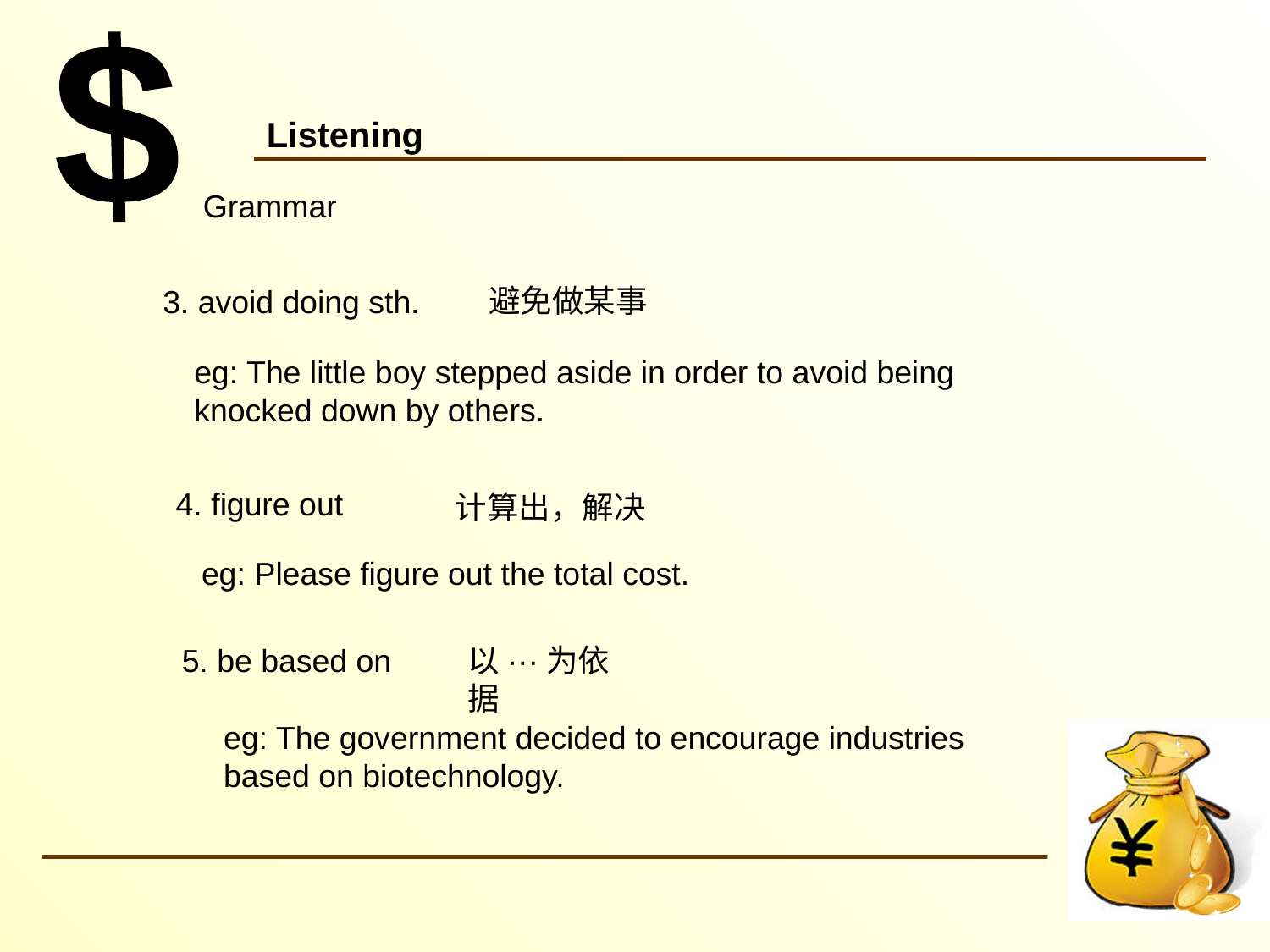

Listening
Grammar
避免做某事
3. avoid doing sth.
eg: The little boy stepped aside in order to avoid being knocked down by others.
4. figure out
计算出，解决
eg: Please figure out the total cost.
5. be based on
以···为依据
eg: The government decided to encourage industries based on biotechnology.